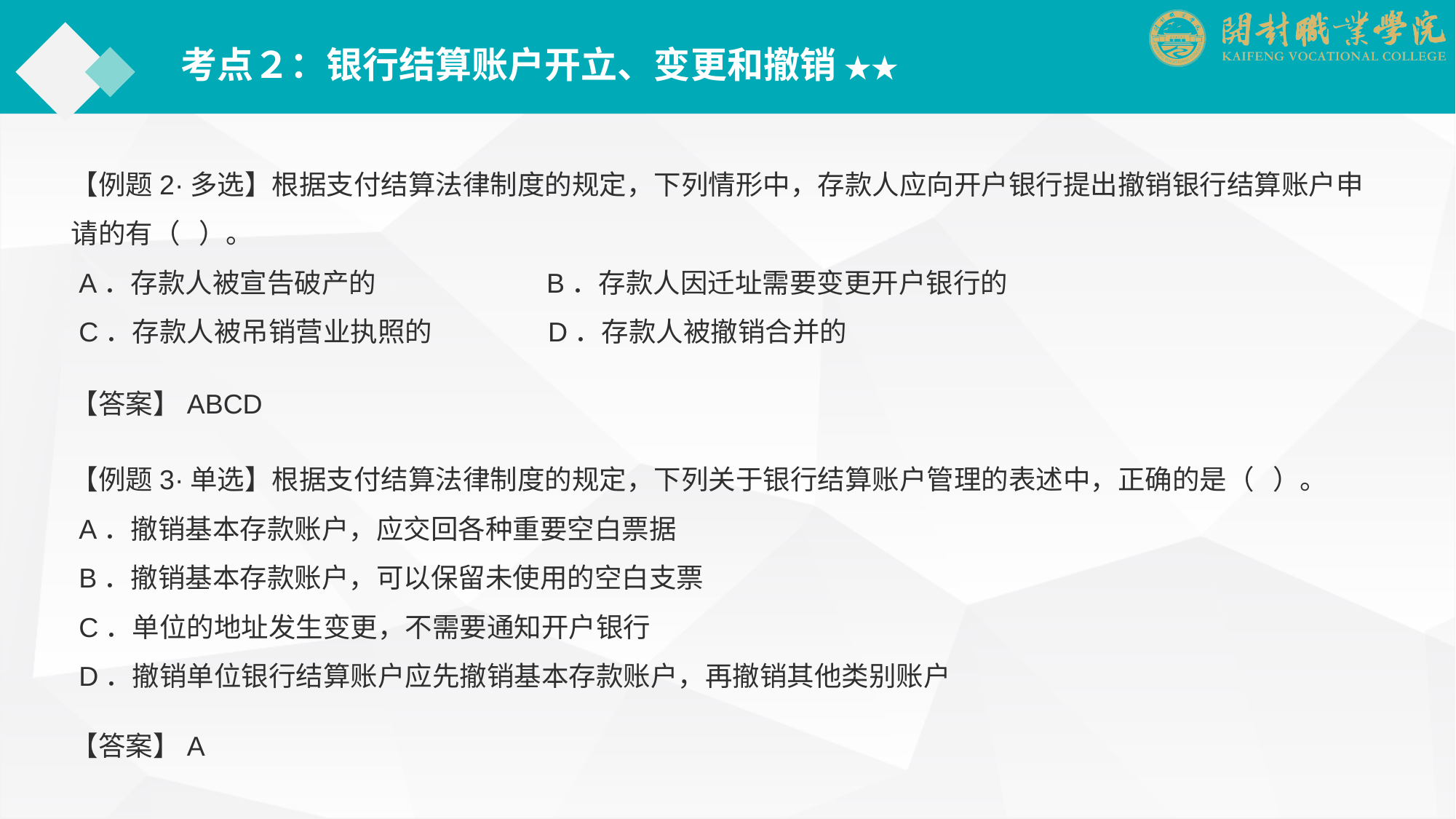

考点２：银行结算账户开立、变更和撤销 ★★
【例题2·多选】根据支付结算法律制度的规定，下列情形中，存款人应向开户银行提出撤销银行结算账户申请的有（   ）。
 A．存款人被宣告破产的　　　　　　B．存款人因迁址需要变更开户银行的
 C．存款人被吊销营业执照的　　　　D．存款人被撤销合并的
【答案】ABCD
【例题3·单选】根据支付结算法律制度的规定，下列关于银行结算账户管理的表述中，正确的是（   ）。
 A．撤销基本存款账户，应交回各种重要空白票据
 B．撤销基本存款账户，可以保留未使用的空白支票
 C．单位的地址发生变更，不需要通知开户银行
 D．撤销单位银行结算账户应先撤销基本存款账户，再撤销其他类别账户
【答案】A